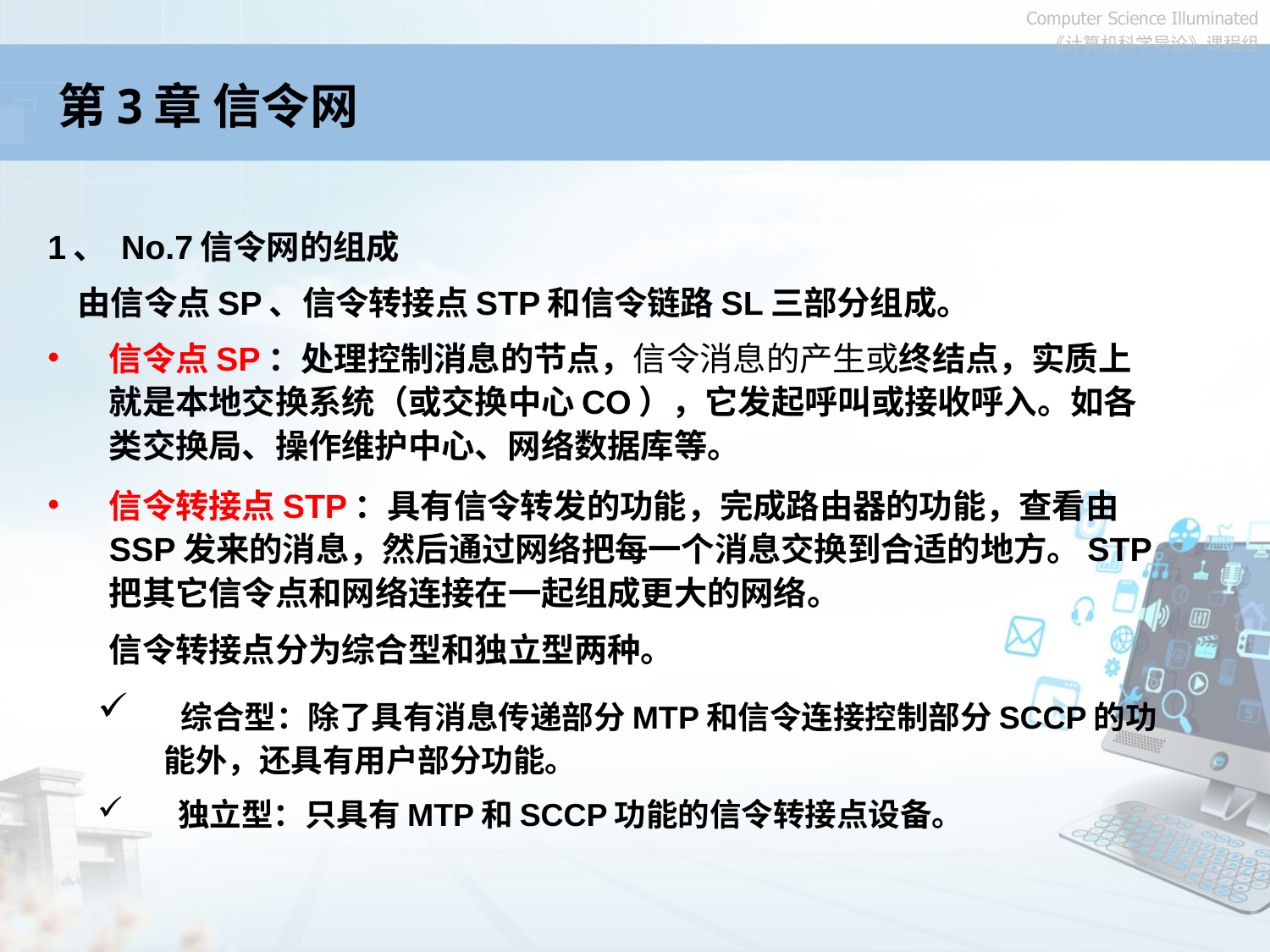

# 第3章 信令网
1、 No.7信令网的组成
   由信令点SP、信令转接点STP和信令链路SL三部分组成。
信令点SP：处理控制消息的节点，信令消息的产生或终结点，实质上就是本地交换系统（或交换中心CO），它发起呼叫或接收呼入。如各类交换局、操作维护中心、网络数据库等。
信令转接点STP：具有信令转发的功能，完成路由器的功能，查看由SSP发来的消息，然后通过网络把每一个消息交换到合适的地方。STP把其它信令点和网络连接在一起组成更大的网络。
信令转接点分为综合型和独立型两种。
 综合型：除了具有消息传递部分MTP和信令连接控制部分SCCP的功能外，还具有用户部分功能。
 独立型：只具有MTP和SCCP功能的信令转接点设备。